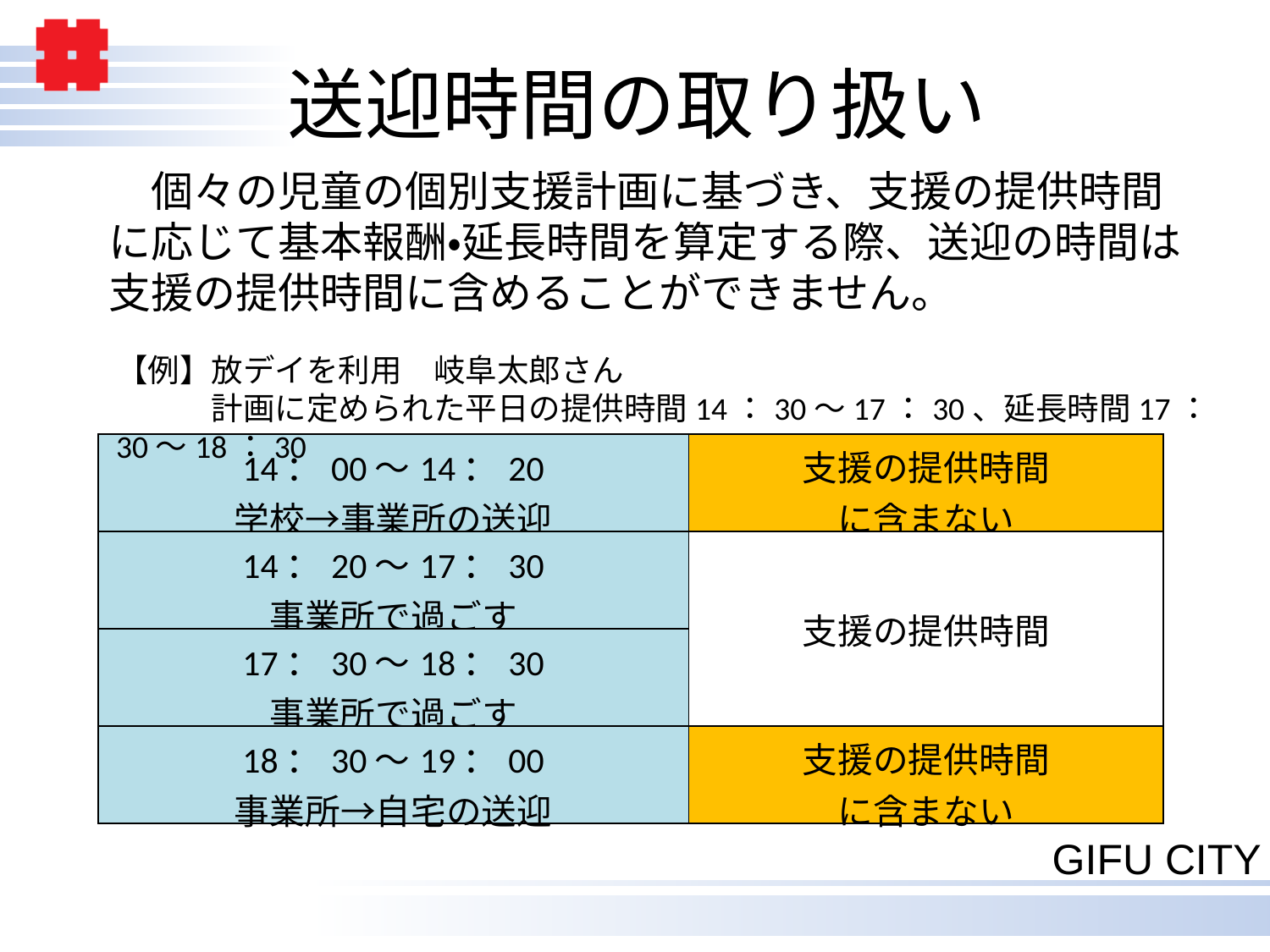

# 送迎時間の取り扱い
　個々の児童の個別支援計画に基づき、支援の提供時間に応じて基本報酬・延長時間を算定する際、送迎の時間は支援の提供時間に含めることができません。
【例】放デイを利用　岐阜太郎さん
　　　計画に定められた平日の提供時間14：30～17：30、延長時間17：30～18：30
| 14：00～14：20 学校→事業所の送迎 | 支援の提供時間 に含まない |
| --- | --- |
| 14：20～17：30 事業所で過ごす | 支援の提供時間 |
| 17：30～18：30 事業所で過ごす |  |
| 18：30～19：00 事業所→自宅の送迎 | 支援の提供時間 に含まない |